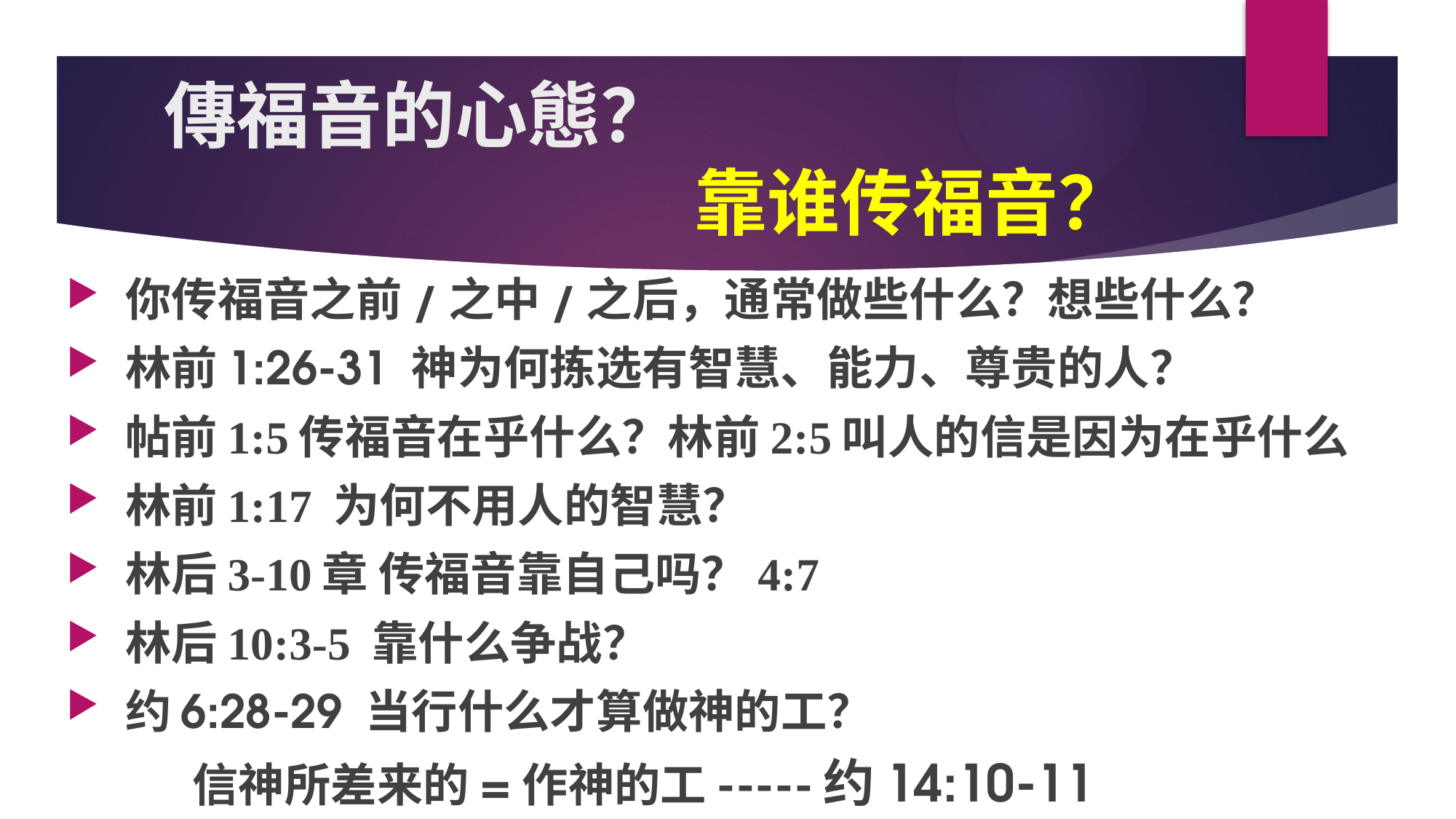

傳福音的心態？
                               靠谁传福音？

 你传福音之前/之中/之后，通常做些什么？想些什么？
 林前1:26-31 神为何拣选有智慧、能力、尊贵的人？
 帖前1:5传福音在乎什么？林前2:5叫人的信是因为在乎什么
 林前1:17 为何不用人的智慧？
 林后3-10章 传福音靠自己吗？4:7
 林后10:3-5 靠什么争战？
 约6:28-29 当行什么才算做神的工？
           信神所差来的=作神的工-----约14:10-11